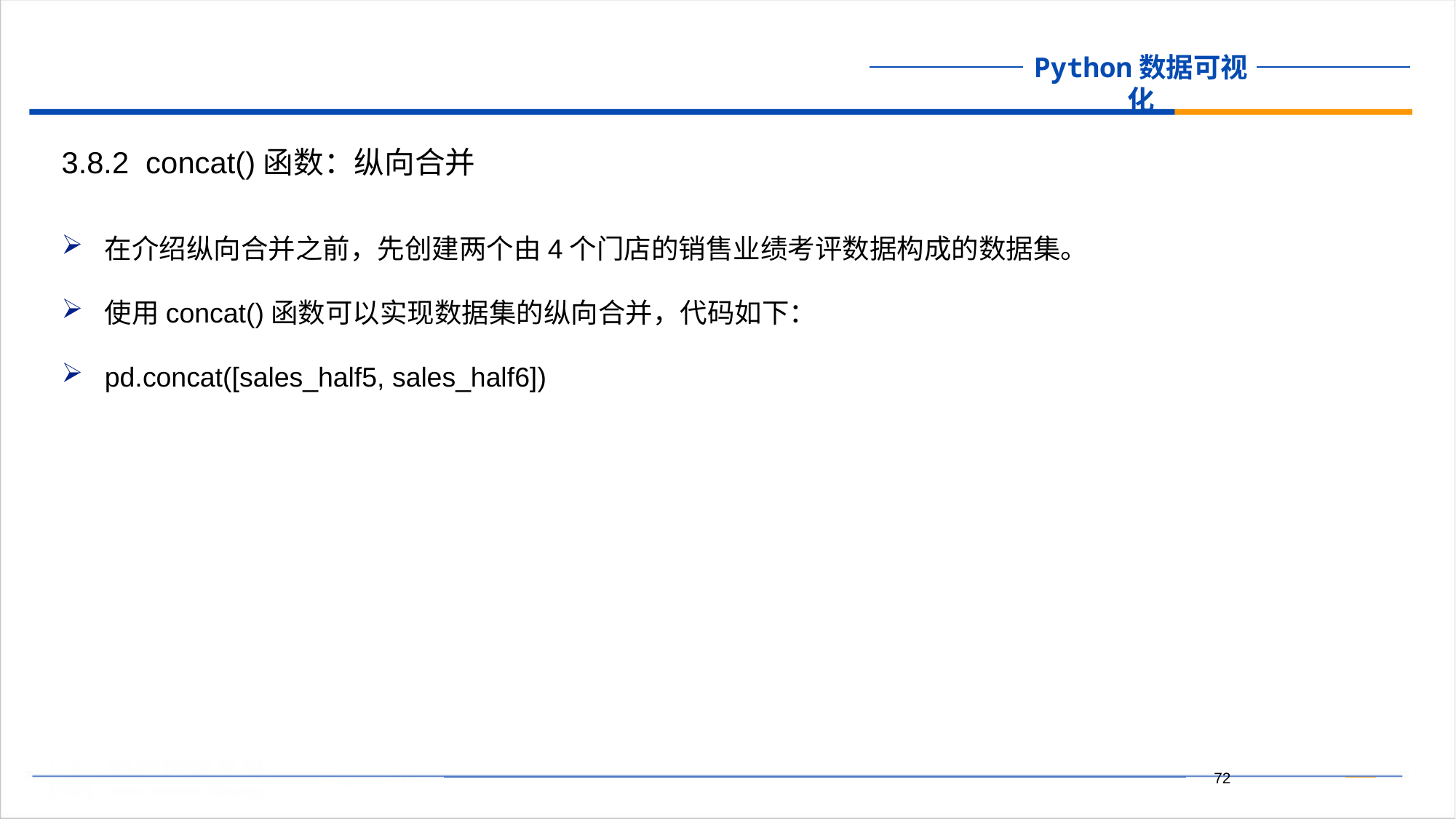

3.8.2  concat()函数：纵向合并
在介绍纵向合并之前，先创建两个由4个门店的销售业绩考评数据构成的数据集。
使用concat()函数可以实现数据集的纵向合并，代码如下：
pd.concat([sales_half5, sales_half6])